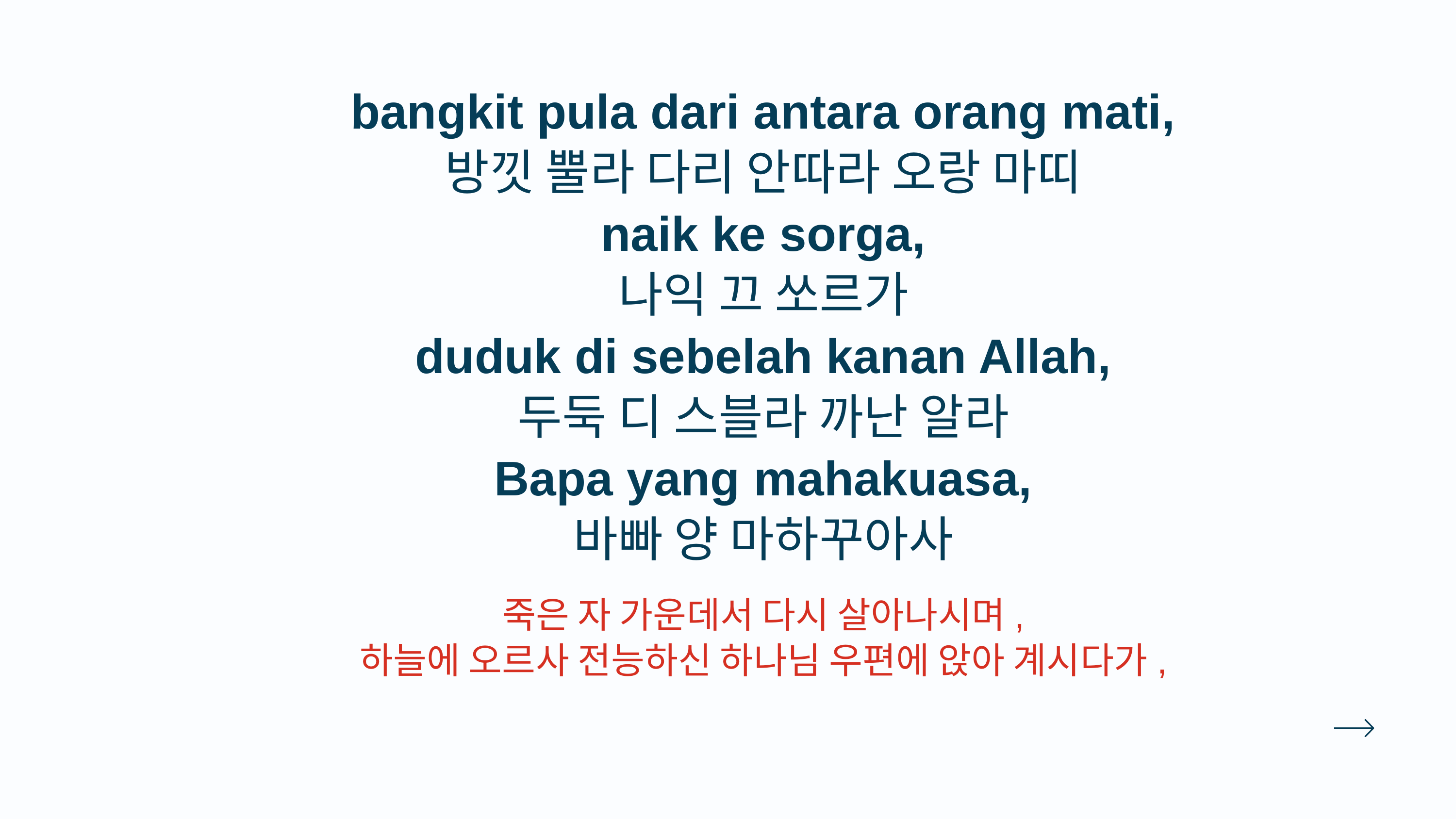

bangkit pula dari antara orang mati,
방낏 뿔라 다리 안따라 오랑 마띠
naik ke sorga,
나익 끄 쏘르가
duduk di sebelah kanan Allah,
두둑 디 스블라 까난 알라
Bapa yang mahakuasa,
바빠 양 마하꾸아사

죽은 자 가운데서 다시 살아나시며,
하늘에 오르사 전능하신 하나님 우편에 앉아 계시다가,